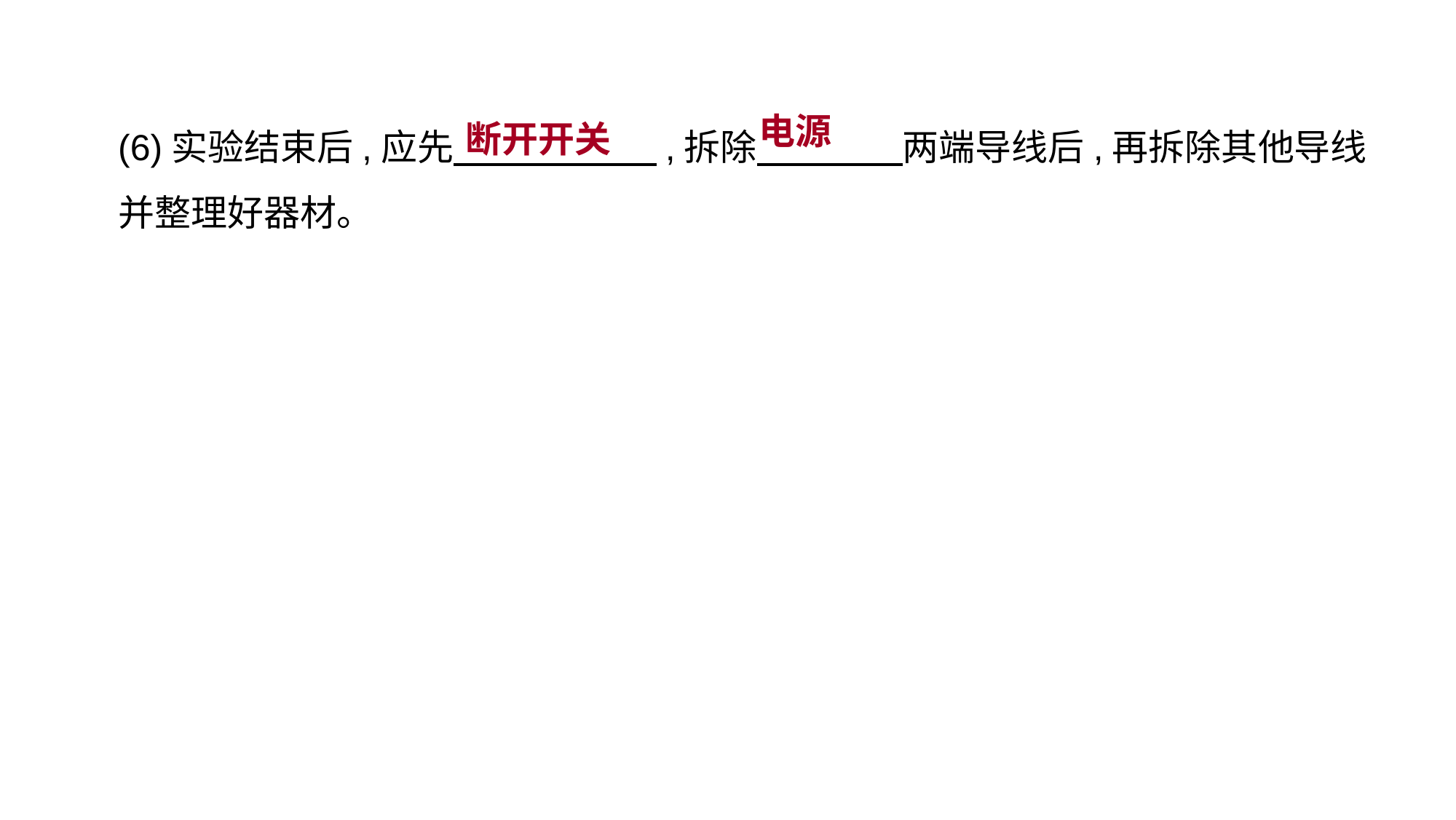

电源
断开开关
(6)实验结束后,应先　　       　　,拆除　　　　两端导线后,再拆除其他导线并整理好器材。